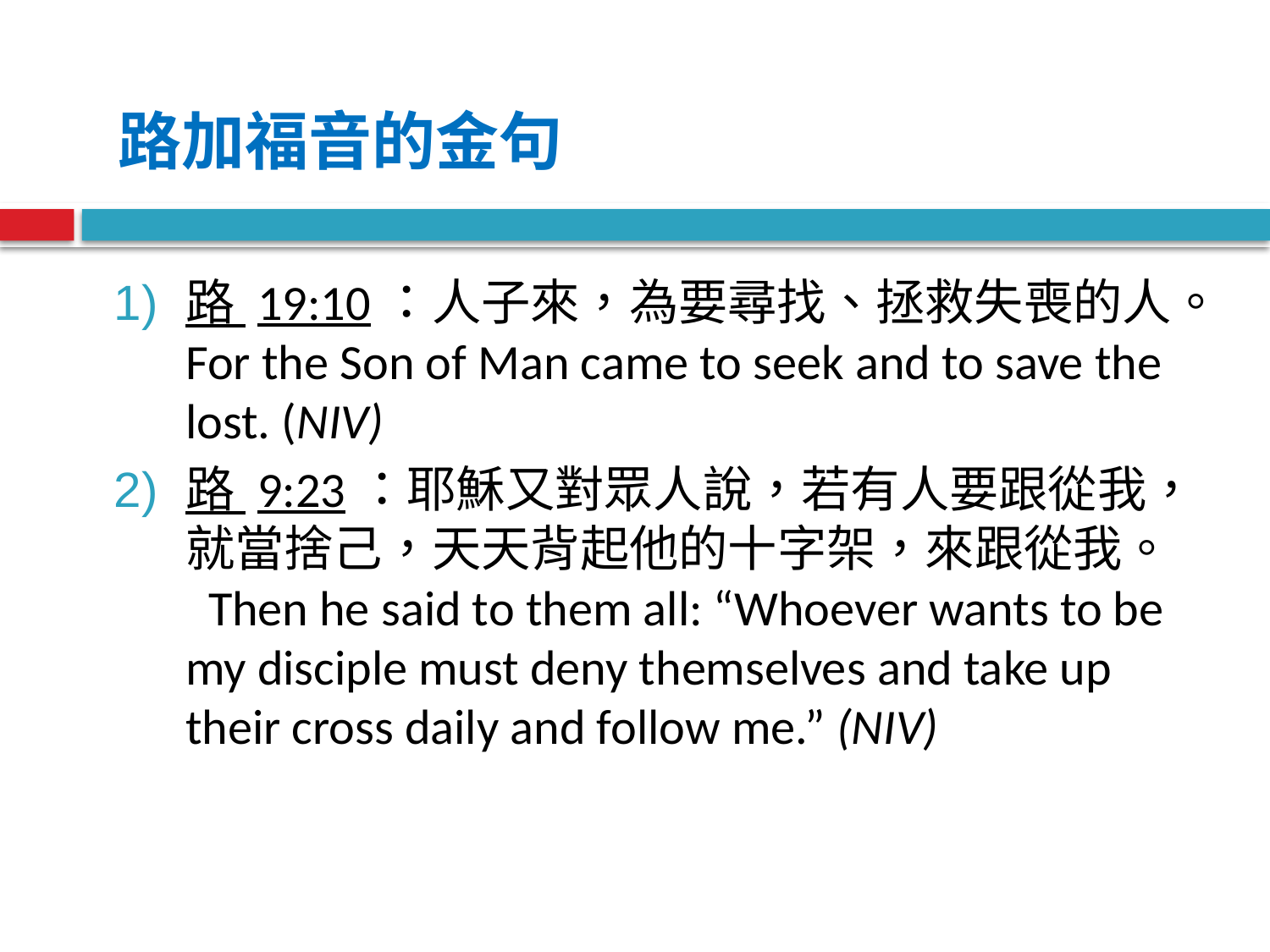

路加福音的金句
路 19:10：人子來，為要尋找、拯救失喪的人。For the Son of Man came to seek and to save the lost. (NIV)
路 9:23：耶穌又對眾人說，若有人要跟從我，就當捨己，天天背起他的十字架，來跟從我。    Then he said to them all: “Whoever wants to be my disciple must deny themselves and take up their cross daily and follow me.” (NIV)